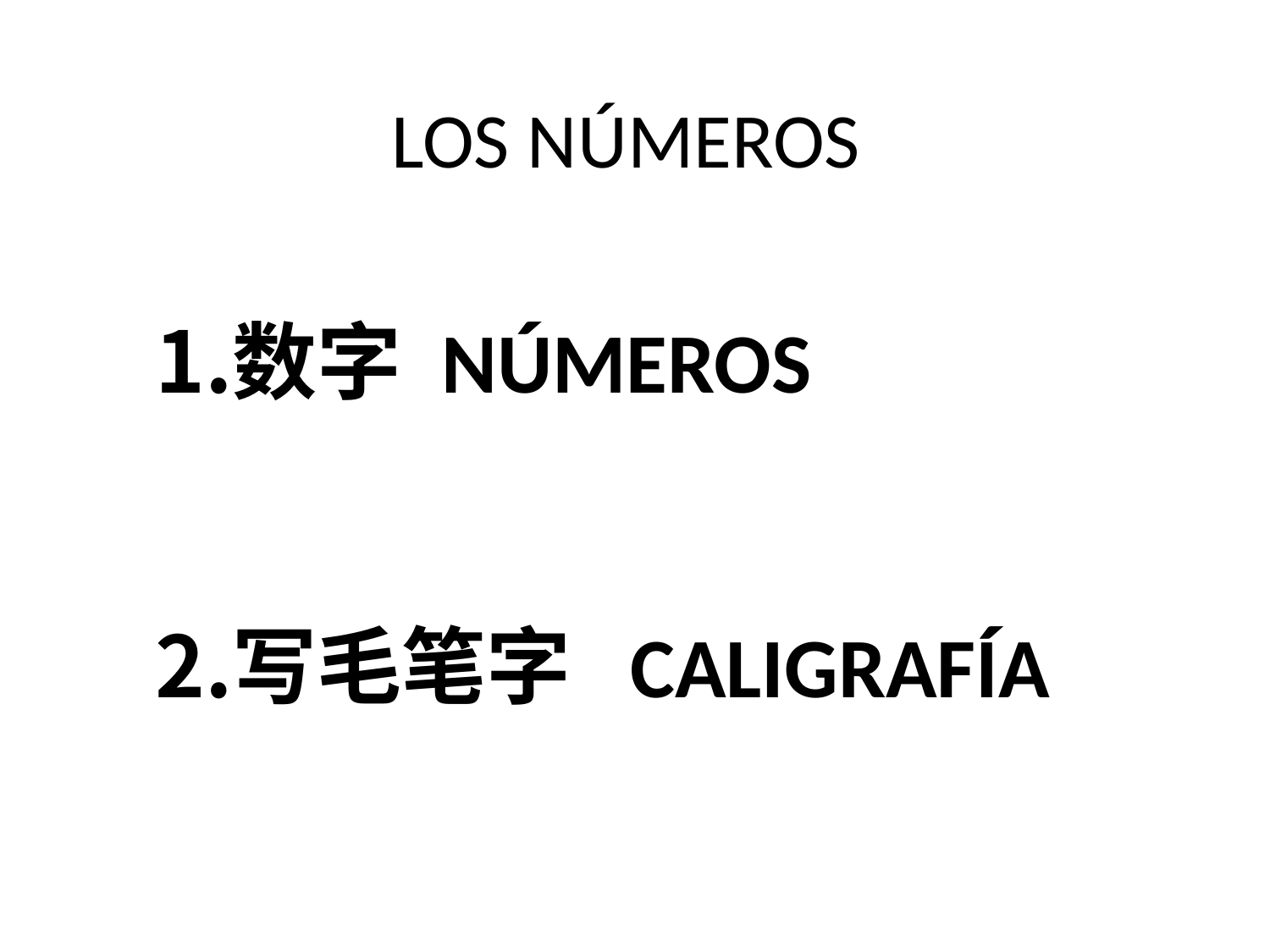

# LOS NÚMEROS
数字 NÚMEROS

写毛笔字  CALIGRAFÍA